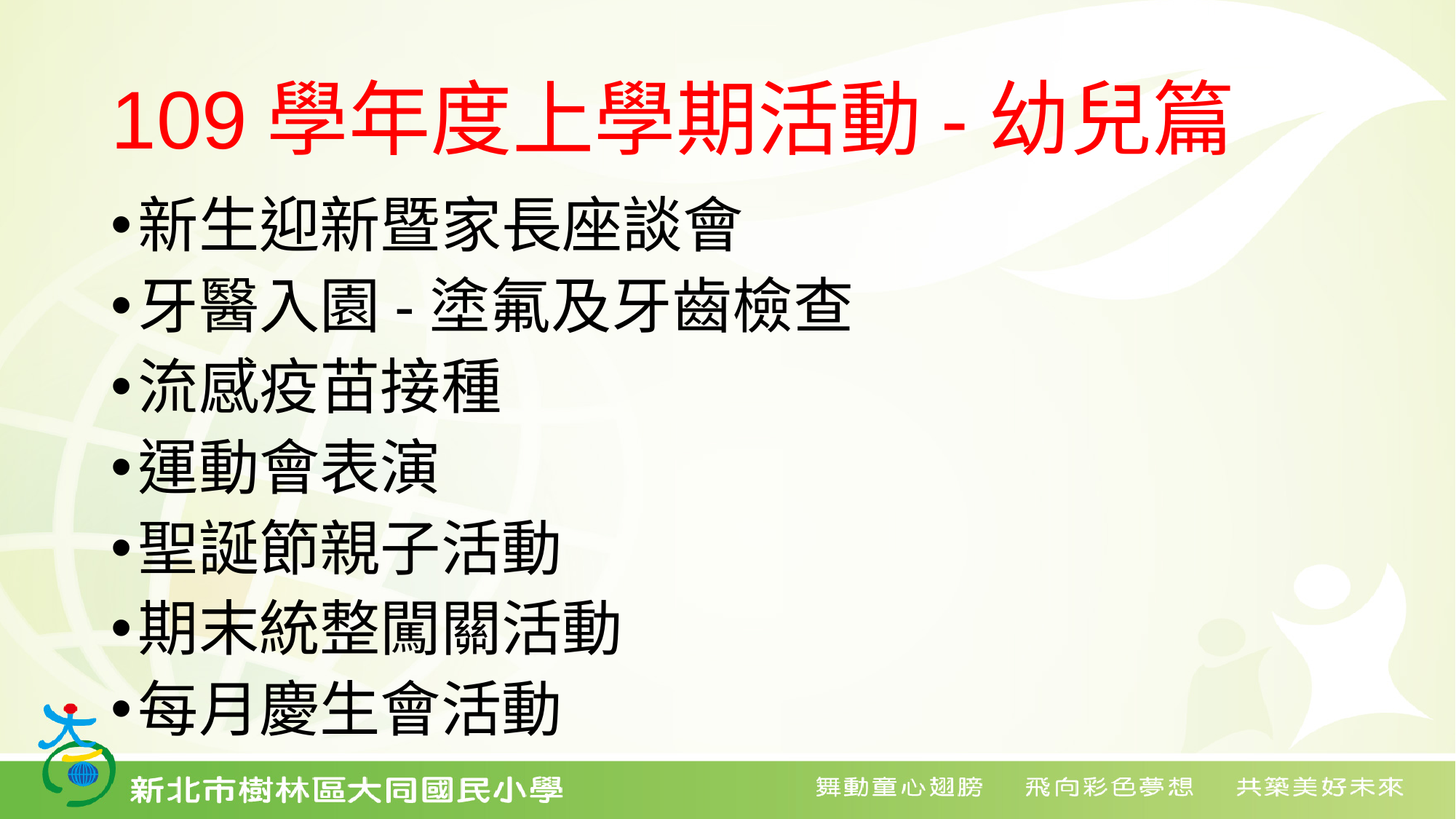

# 109學年度上學期活動-幼兒篇
新生迎新暨家長座談會
牙醫入園-塗氟及牙齒檢查
流感疫苗接種
運動會表演
聖誕節親子活動
期末統整闖關活動
每月慶生會活動